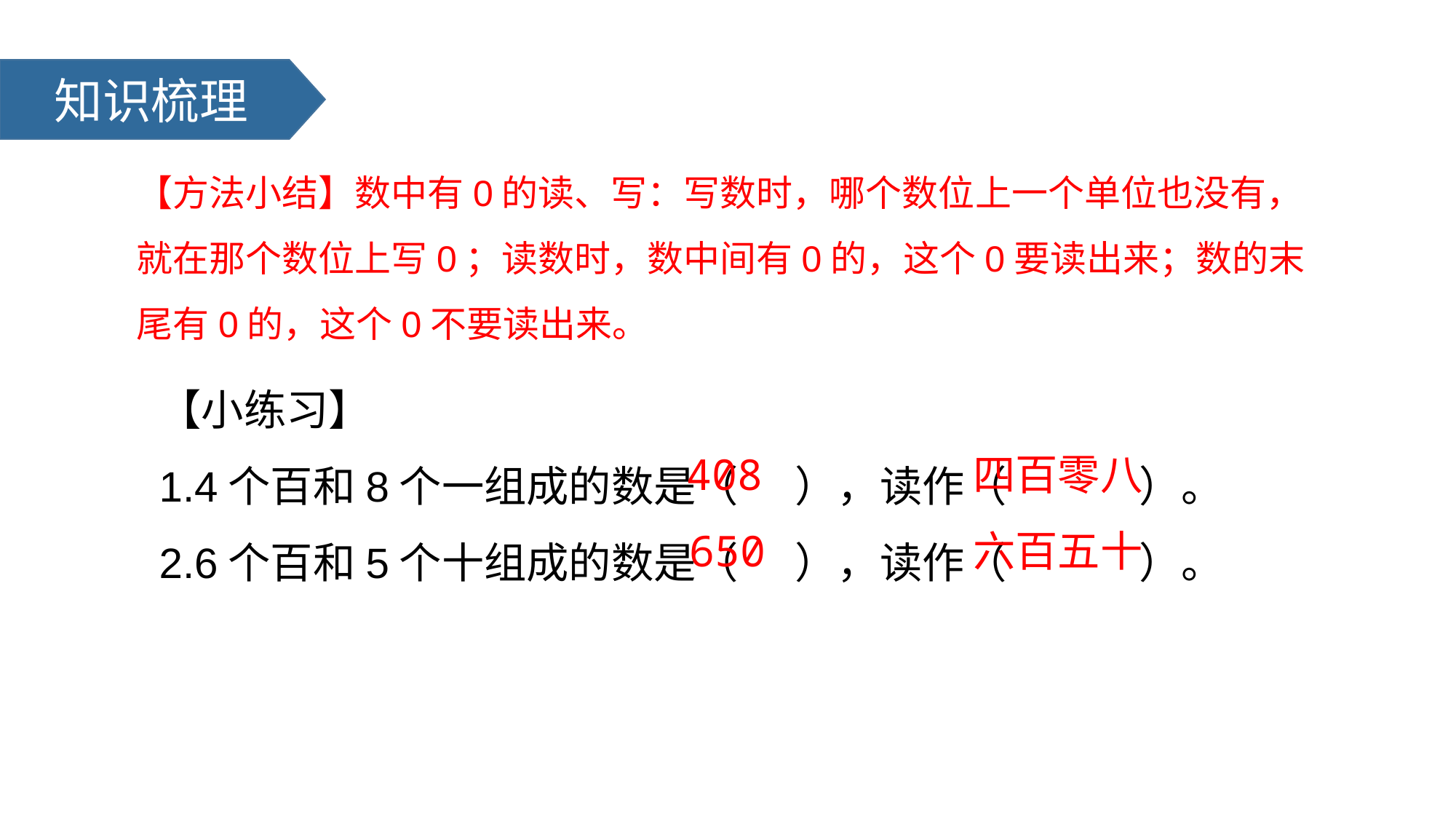

知识梳理
【方法小结】数中有0的读、写：写数时，哪个数位上一个单位也没有，就在那个数位上写0；读数时，数中间有0的，这个0要读出来；数的末尾有0的，这个0不要读出来。
【小练习】
1.4个百和8个一组成的数是（      ），读作（              ）。
2.6个百和5个十组成的数是（      ），读作（              ）。
408
四百零八
650
六百五十